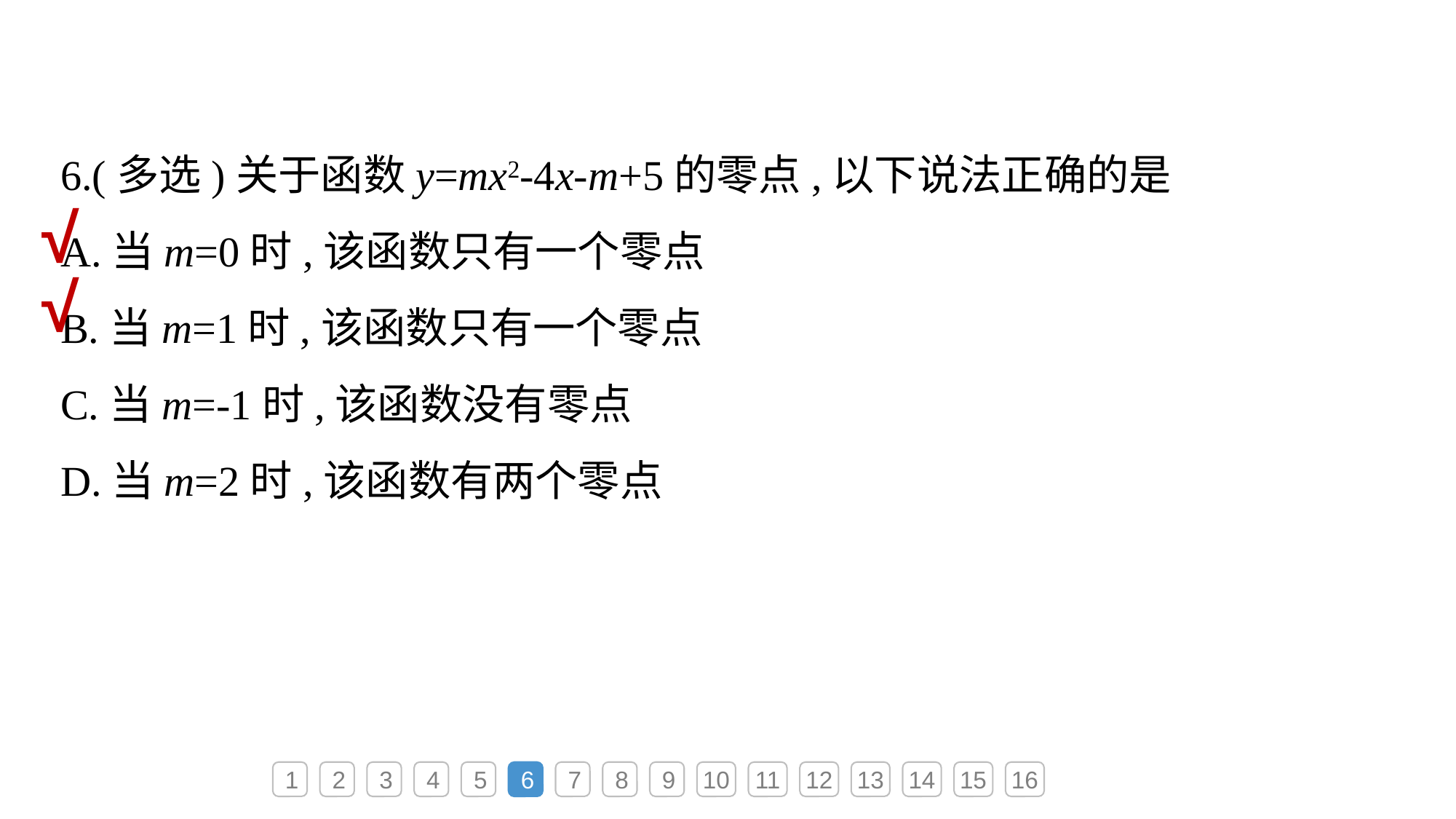

6.(多选)关于函数y=mx2-4x-m+5的零点,以下说法正确的是
A.当m=0时,该函数只有一个零点
B.当m=1时,该函数只有一个零点
C.当m=-1时,该函数没有零点
D.当m=2时,该函数有两个零点
√
√
1
2
3
4
5
6
7
8
9
10
11
12
13
14
15
16